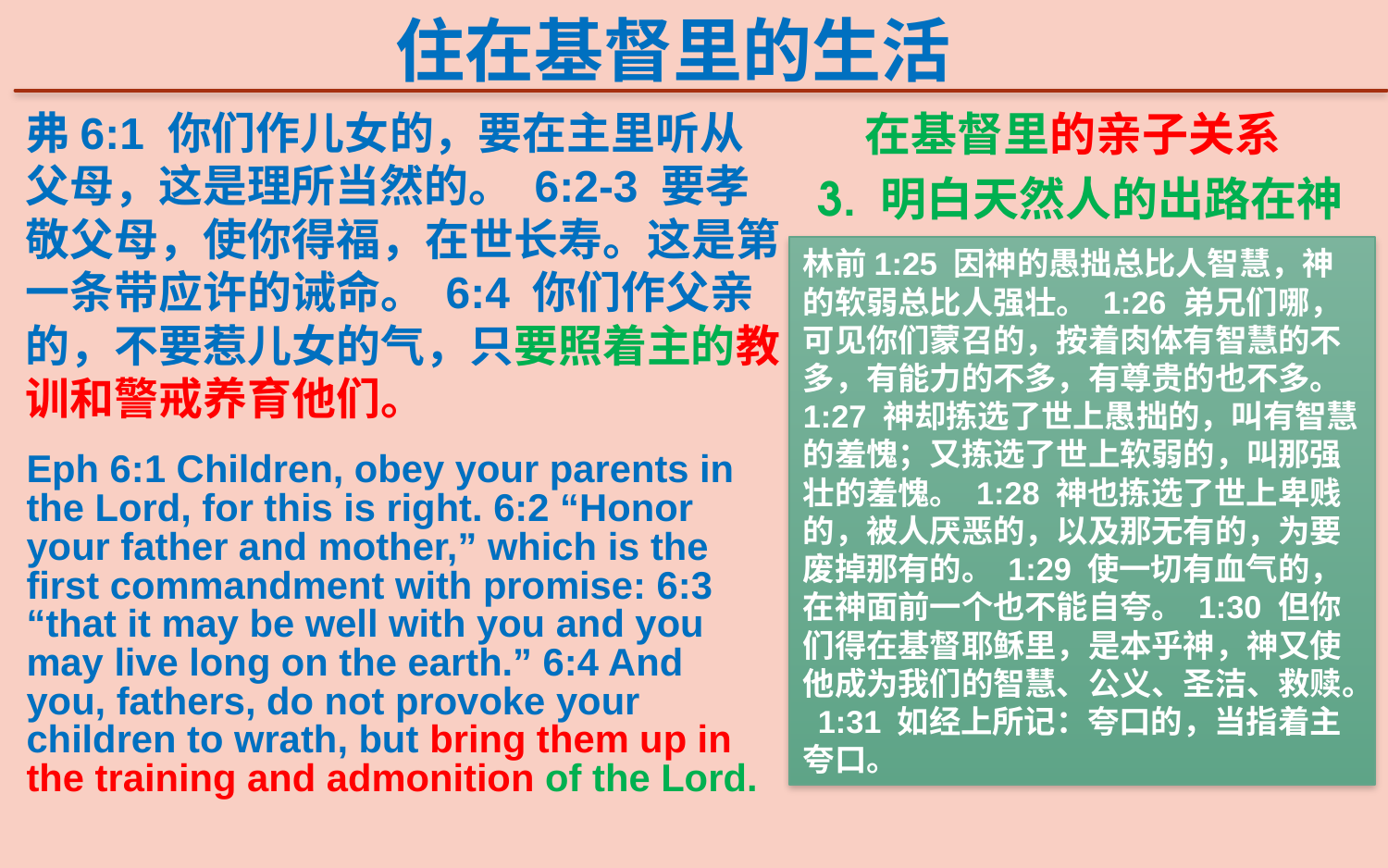

住在基督里的生活
在基督里的亲子关系
弗6:1 你们作儿女的，要在主里听从父母，这是理所当然的。 6:2-3 要孝敬父母，使你得福，在世长寿。这是第一条带应许的诫命。 6:4 你们作父亲的，不要惹儿女的气，只要照着主的教训和警戒养育他们。
3. 明白天然人的出路在神
林前1:25 因神的愚拙总比人智慧，神的软弱总比人强壮。 1:26 弟兄们哪，可见你们蒙召的，按着肉体有智慧的不多，有能力的不多，有尊贵的也不多。 1:27 神却拣选了世上愚拙的，叫有智慧的羞愧；又拣选了世上软弱的，叫那强壮的羞愧。 1:28 神也拣选了世上卑贱的，被人厌恶的，以及那无有的，为要废掉那有的。 1:29 使一切有血气的，在神面前一个也不能自夸。 1:30 但你们得在基督耶稣里，是本乎神，神又使他成为我们的智慧、公义、圣洁、救赎。 1:31 如经上所记：夸口的，当指着主夸口。
Eph 6:1 Children, obey your parents in the Lord, for this is right. 6:2 “Honor your father and mother,” which is the first commandment with promise: 6:3 “that it may be well with you and you may live long on the earth.” 6:4 And you, fathers, do not provoke your children to wrath, but bring them up in the training and admonition of the Lord.